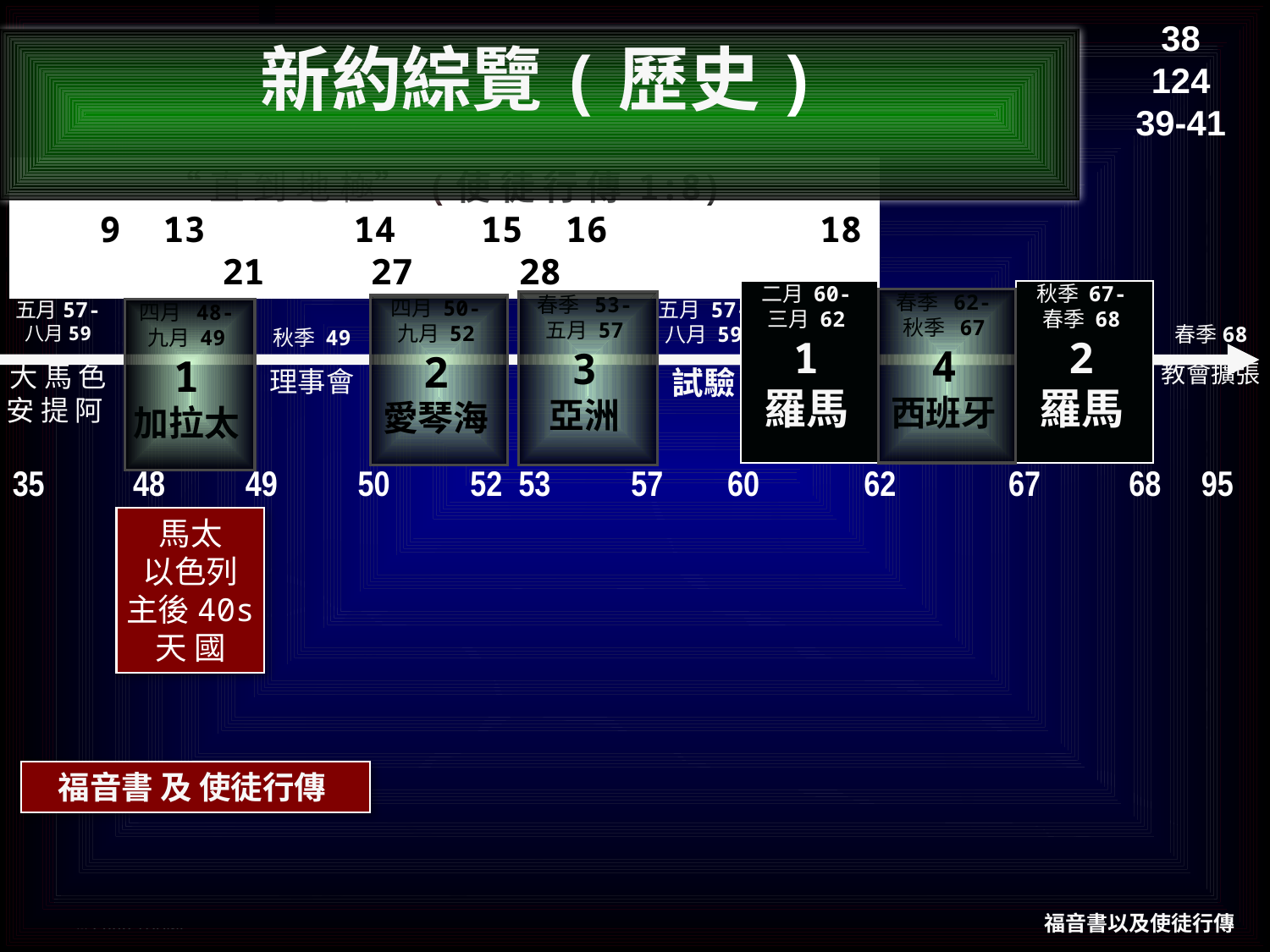

38
124
39-41
新約綜覽(歷史)
“直 到 地 極” (使 徒 行 傳 1:8)
       9  13       14    15  16          18           21     27     28
二月 60-
三月 62
1
羅馬

秋季 67-
春季 68
2
羅馬

春季  62-
秋季  67
4
西班牙

春季  53-
五月 57
3
亞洲

四月 50-
九月 52
2
愛琴海

四月  48-
九月 49
1
加拉太

五月57-
八月59
大 馬 色
安 提 阿
五月 57-
八月 59
試驗
春季68
教會擴張
秋季 49
理事會

35           48          49          50          52  53          57        60             62              67           68     95
馬太
以色列
主後40s
天 國
福音書 及 使徒行傳
福音書以及使徒行傳